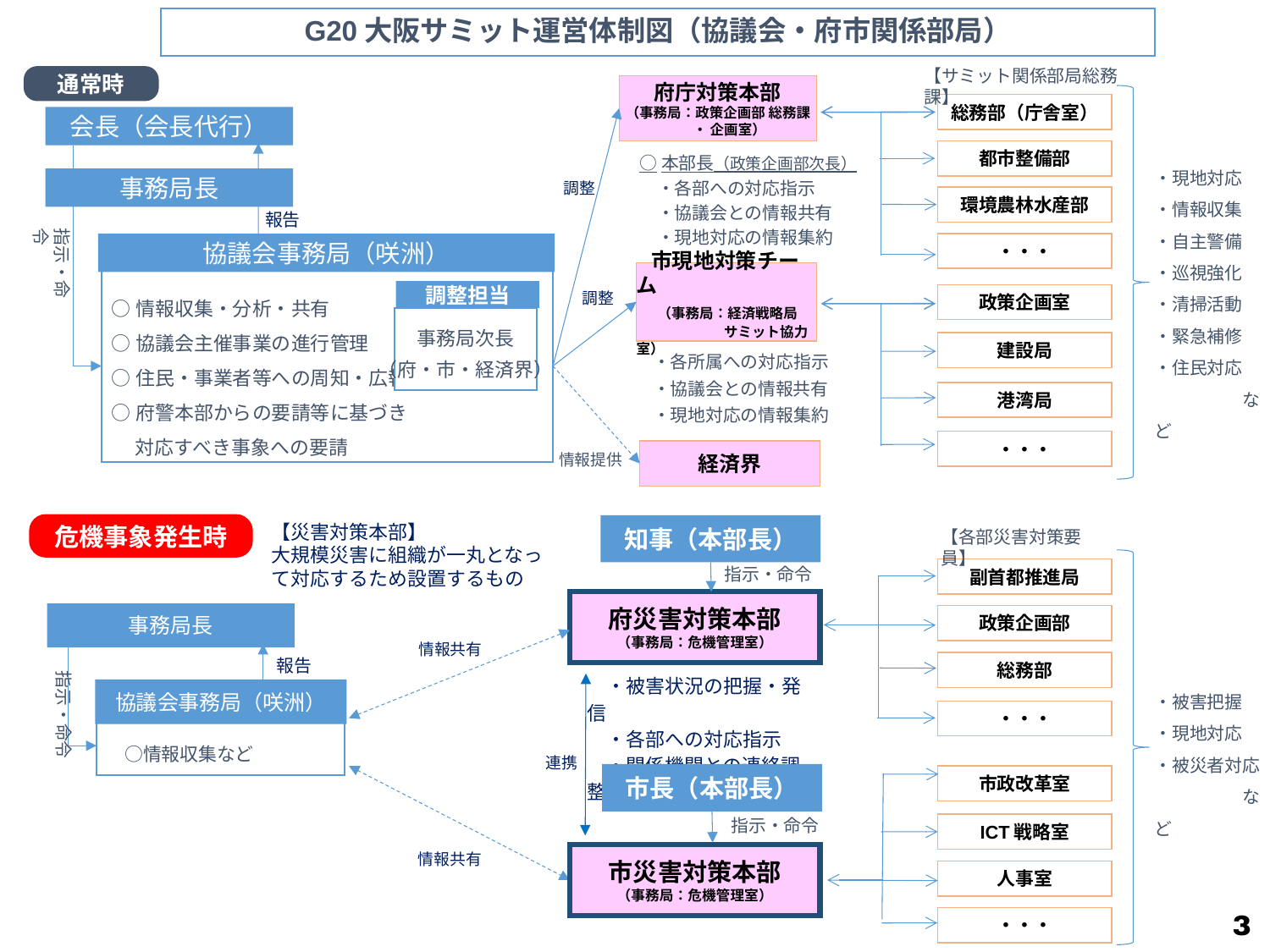

# G20大阪サミット運営体制図（協議会・府市関係部局）
【サミット関係部局総務課】
通常時
府庁対策本部
（事務局：政策企画部 総務課
　   ・ 企画室）

総務部（庁舎室）
会長（会長代行）
・現地対応
・情報収集
・自主警備
・巡視強化
・清掃活動
・緊急補修
・住民対応
　　　　　など
都市整備部
○本部長（政策企画部次長）
　・各部への対応指示
　・協議会との情報共有
　・現地対応の情報集約
調整
事務局長
環境農林水産部
報告
指示・命令
・・・
協議会事務局（咲洲）
  市現地対策チーム
　（事務局：経済戦略局
　　　　          サミット協力室）
調整
○情報収集・分析・共有
○協議会主催事業の進行管理
○住民・事業者等への周知・広報
○府警本部からの要請等に基づき
　 対応すべき事象への要請
調整担当
事務局次長
（府・市・経済界）
政策企画室
建設局
　・各所属への対応指示
　・協議会との情報共有
　・現地対応の情報集約
港湾局
情報提供
・・・
経済界
【災害対策本部】
大規模災害に組織が一丸となって対応するため設置するもの
危機事象発生時
知事（本部長）
【各部災害対策要員】

・被害把握
・現地対応
・被災者対応
　　　　　など
指示・命令
副首都推進局
府災害対策本部
（事務局：危機管理室）
事務局長
政策企画部
情報共有
報告
総務部
指示・命令
　・被害状況の把握・発信
　・各部への対応指示
　・関係機関との連絡調整
協議会事務局（咲洲）
・・・
　○情報収集など
連携
市長（本部長）
市政改革室
指示・命令
ICT戦略室
情報共有
市災害対策本部
（事務局：危機管理室）
人事室
3
・・・